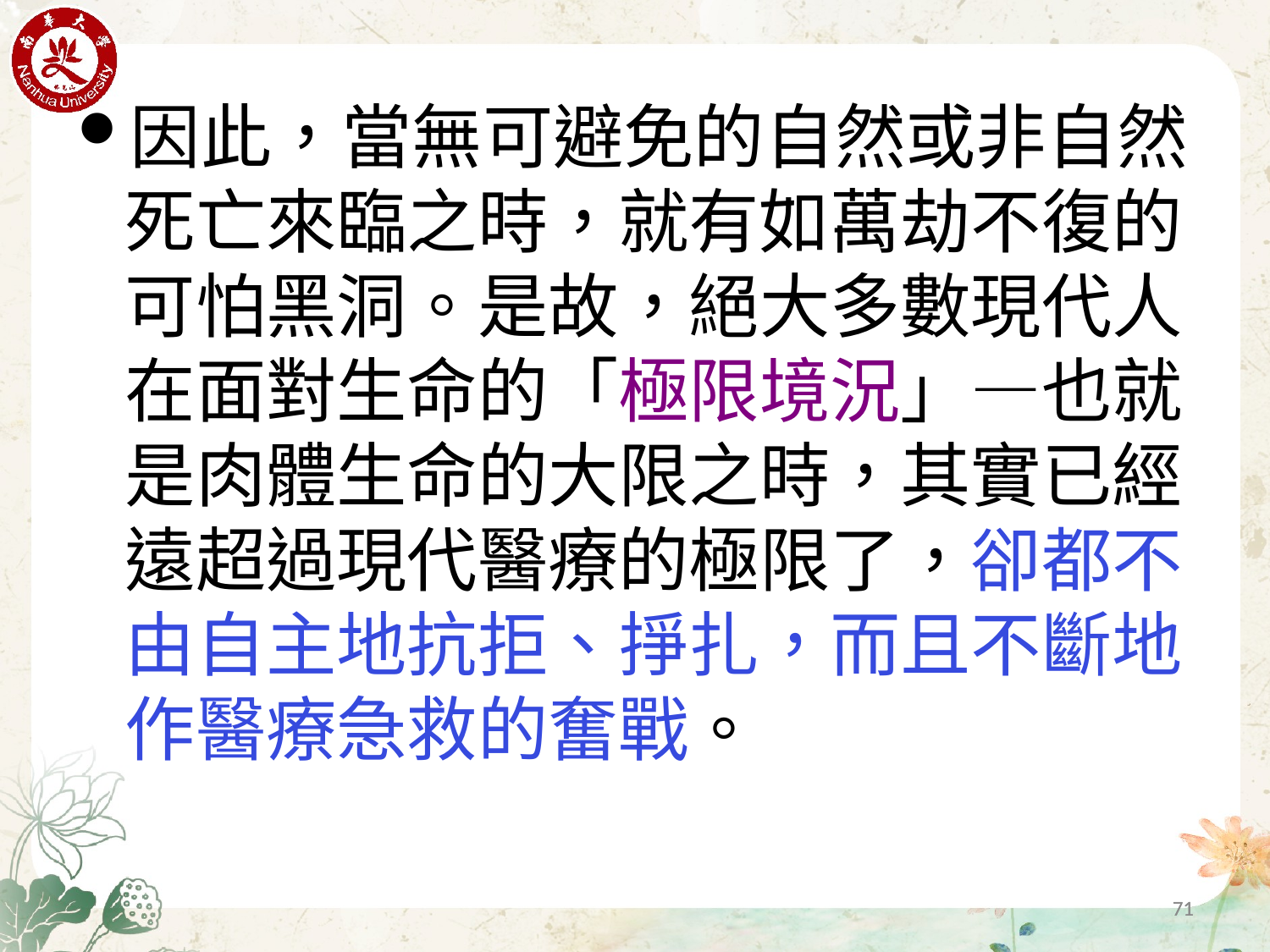

因此，當無可避免的自然或非自然死亡來臨之時，就有如萬劫不復的可怕黑洞。是故，絕大多數現代人在面對生命的「極限境況」—也就是肉體生命的大限之時，其實已經遠超過現代醫療的極限了，卻都不由自主地抗拒、掙扎，而且不斷地作醫療急救的奮戰。
71
71